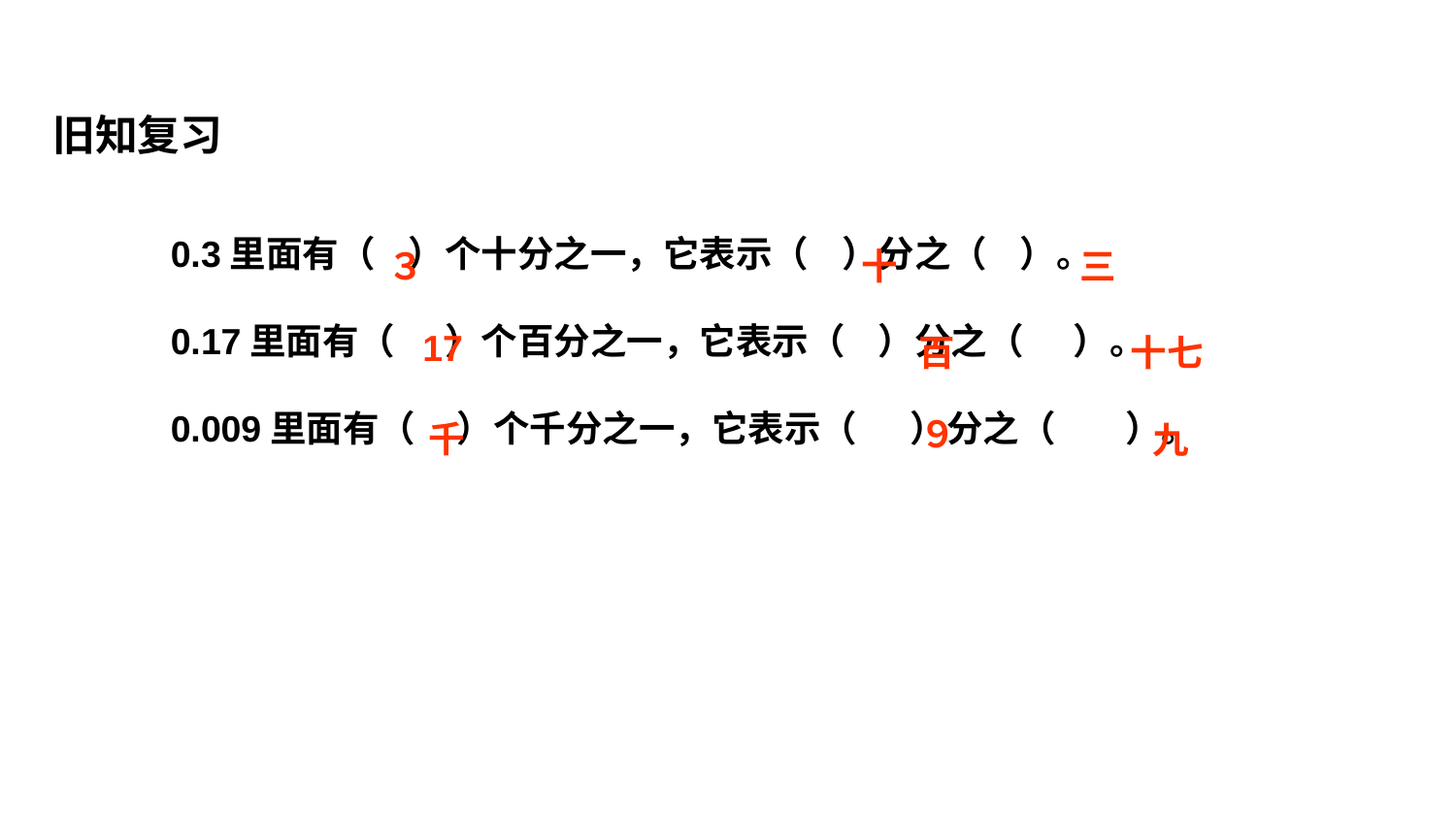

旧知复习
三
３
十
0.3里面有（    ）个十分之一，它表示（    ）分之（    ）。

0.17里面有（      ）个百分之一，它表示（    ）分之（      ）。

0.009里面有（     ）个千分之一，它表示（  　）分之（    　）。
17
十七
百
９
千
九